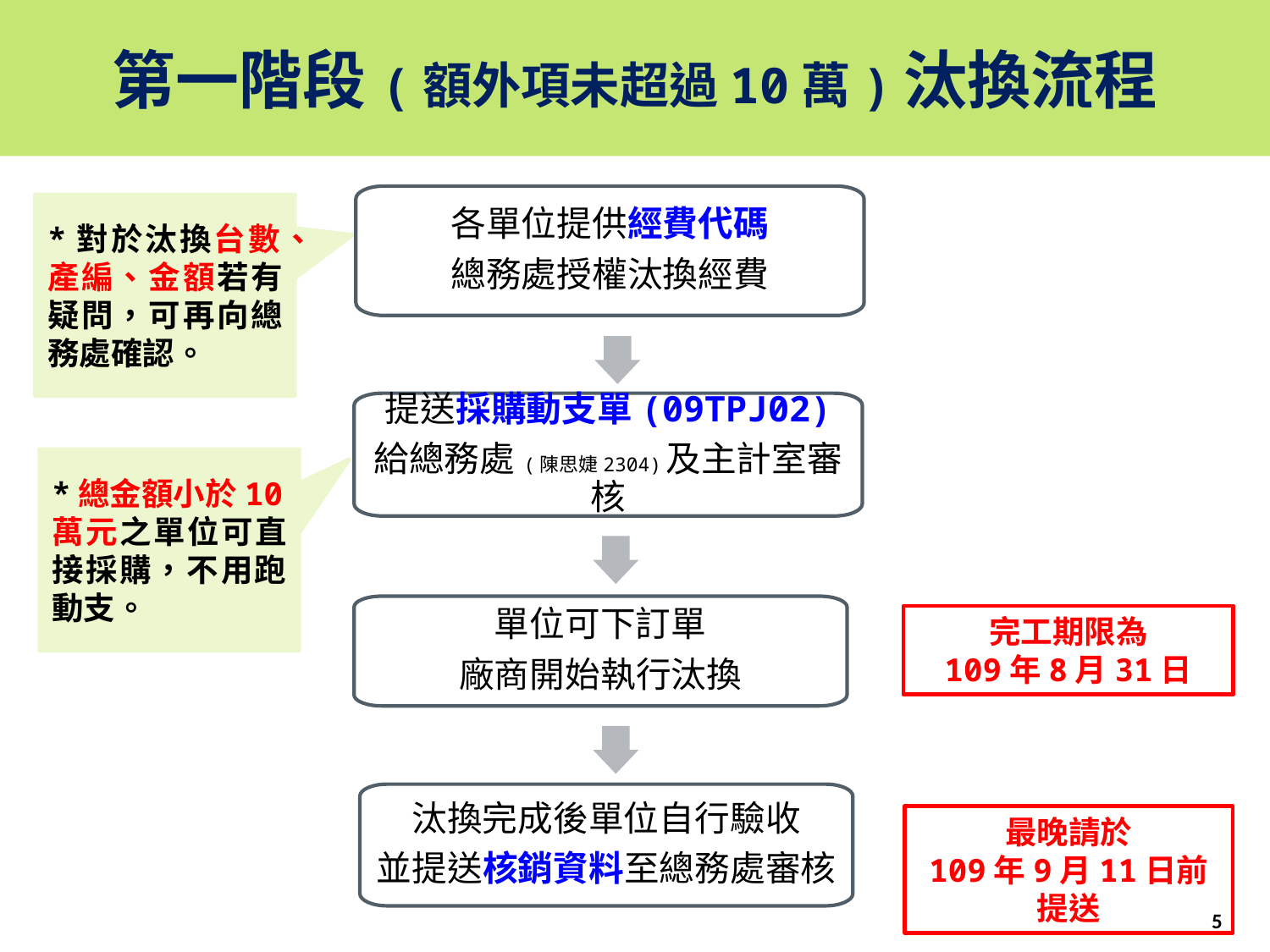

第一階段(額外項未超過10萬)汰換流程
各單位提供經費代碼
總務處授權汰換經費

單位可下訂單
廠商開始執行汰換

汰換完成後單位自行驗收
並提送核銷資料至總務處審核

提送採購動支單(09TPJ02)
給總務處(陳思婕2304)及主計室審核
*對於汰換台數、產編、金額若有疑問，可再向總務處確認。
*總金額小於10萬元之單位可直接採購，不用跑動支。
完工期限為
109年8月31日
最晚請於
109年9月11日前提送
5